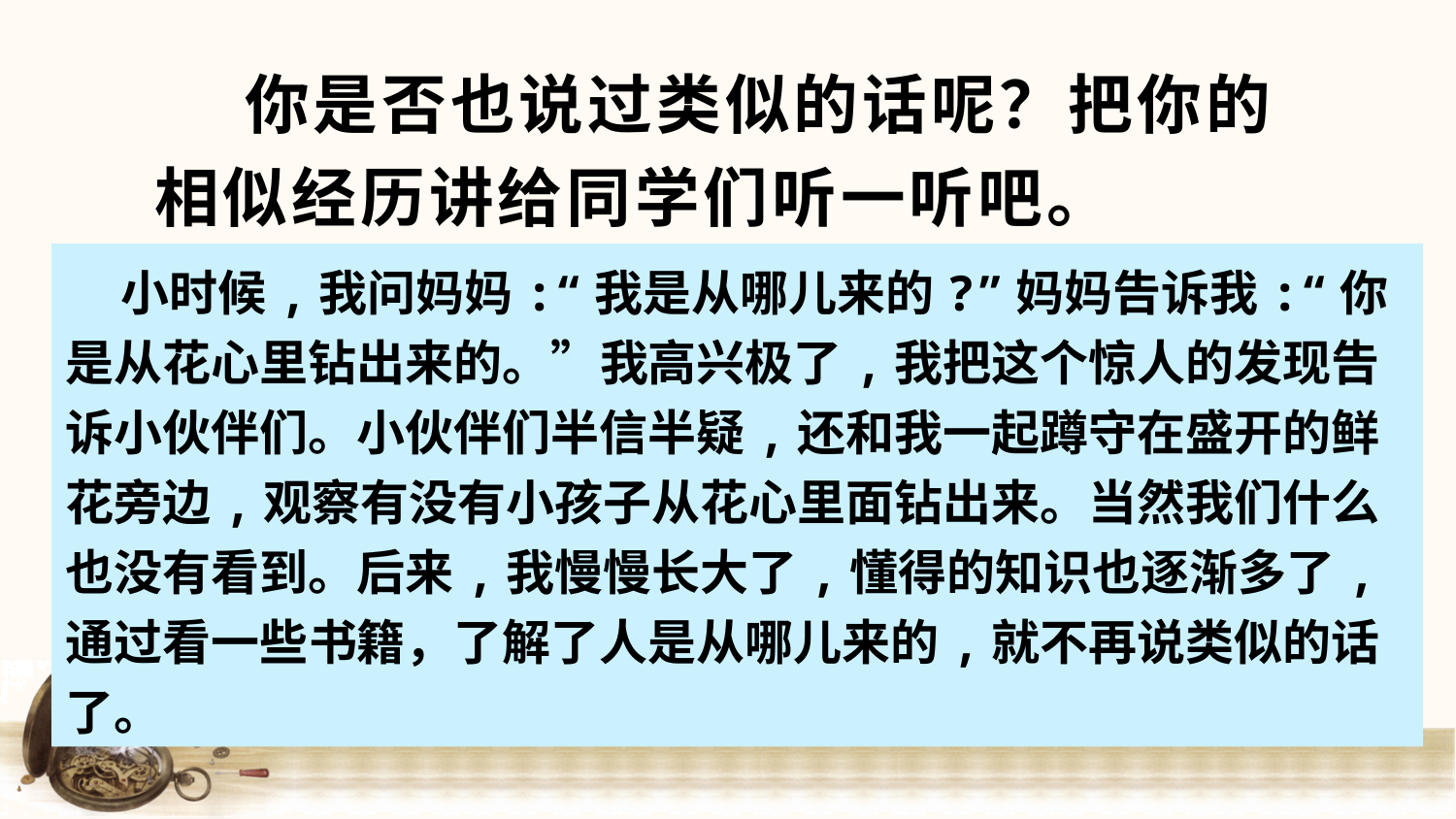

你是否也说过类似的话呢？把你的
相似经历讲给同学们听一听吧。
    小时候,我问妈妈:“我是从哪儿来的?”妈妈告诉我:“你是从花心里钻出来的。”我高兴极了,我把这个惊人的发现告诉小伙伴们。小伙伴们半信半疑,还和我一起蹲守在盛开的鲜花旁边,观察有没有小孩子从花心里面钻出来。当然我们什么也没有看到。后来,我慢慢长大了,懂得的知识也逐渐多了,通过看一些书籍，了解了人是从哪儿来的,就不再说类似的话了。
我是从哪里来的？
我也可以孵出小鸡来。
有一天我也会变成超人！